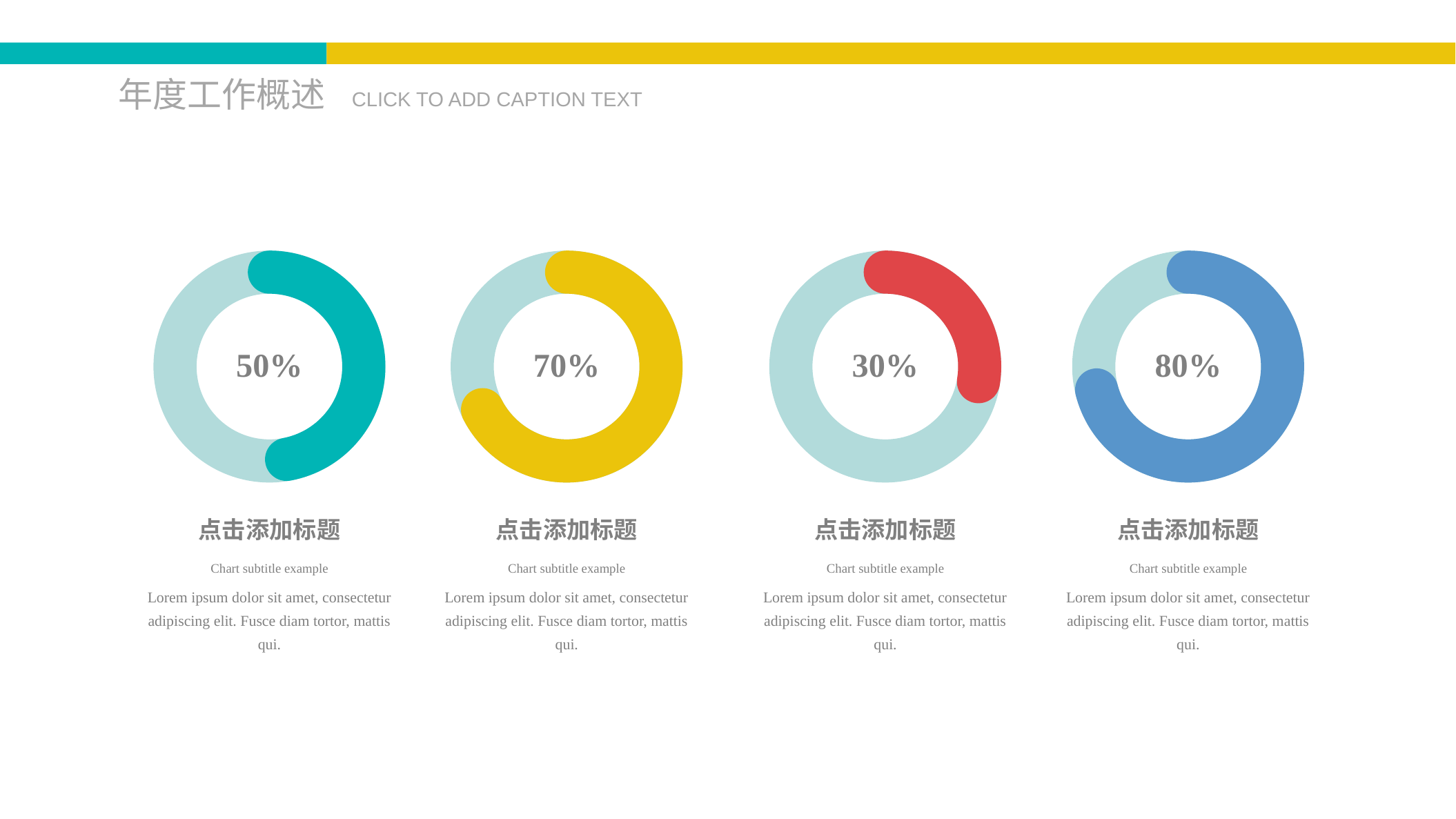

年度工作概述
CLICK TO ADD CAPTION TEXT

50%
70%
30%
80%
点击添加标题
点击添加标题
点击添加标题
点击添加标题
Chart subtitle example
Chart subtitle example
Chart subtitle example
Chart subtitle example
Lorem ipsum dolor sit amet, consectetur adipiscing elit. Fusce diam tortor, mattis qui.
Lorem ipsum dolor sit amet, consectetur adipiscing elit. Fusce diam tortor, mattis qui.
Lorem ipsum dolor sit amet, consectetur adipiscing elit. Fusce diam tortor, mattis qui.
Lorem ipsum dolor sit amet, consectetur adipiscing elit. Fusce diam tortor, mattis qui.